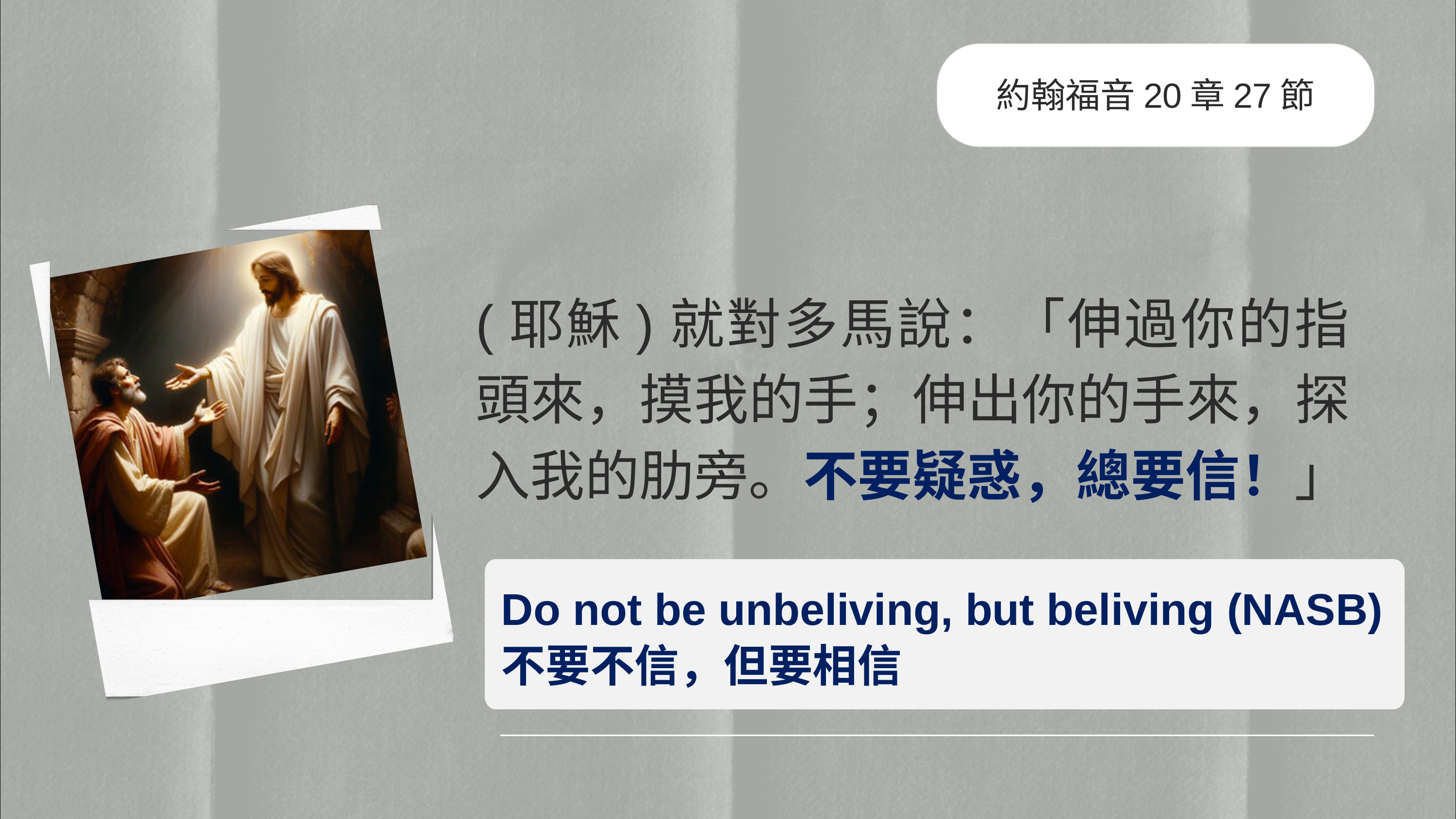

約翰福音20章27節

(耶穌)就對多馬說：「伸過你的指頭來，摸我的手；伸出你的手來，探入我的肋旁。不要疑惑，總要信！」

Do not be unbeliving, but beliving (NASB)
不要不信，但要相信